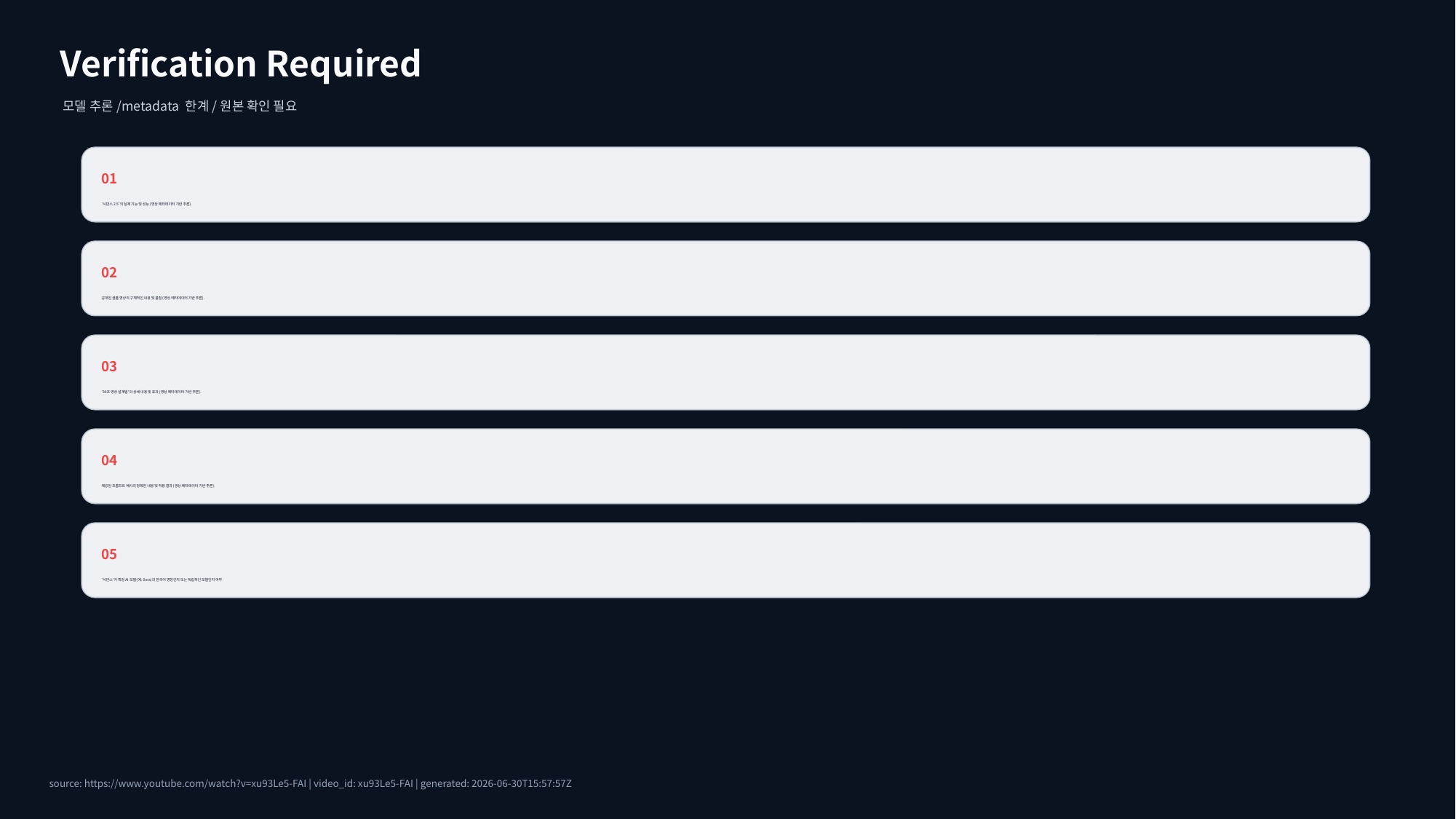

Verification Required
모델 추론/metadata 한계/원본 확인 필요

01
'시댄스 2.5'의 실제 기능 및 성능 (영상 메타데이터 기반 추론).

02
공개된 샘플 영상의 구체적인 내용 및 품질 (영상 메타데이터 기반 추론).

03
'30초 영상 설계법'의 상세 내용 및 효과 (영상 메타데이터 기반 추론).

04
제공된 프롬프트 예시의 정확한 내용 및 적용 결과 (영상 메타데이터 기반 추론).

05
'시댄스'가 특정 AI 모델(예: Sora)의 한국어 명칭인지 또는 독립적인 모델인지 여부.
source: https://www.youtube.com/watch?v=xu93Le5-FAI | video_id: xu93Le5-FAI | generated: 2026-06-30T15:57:57Z